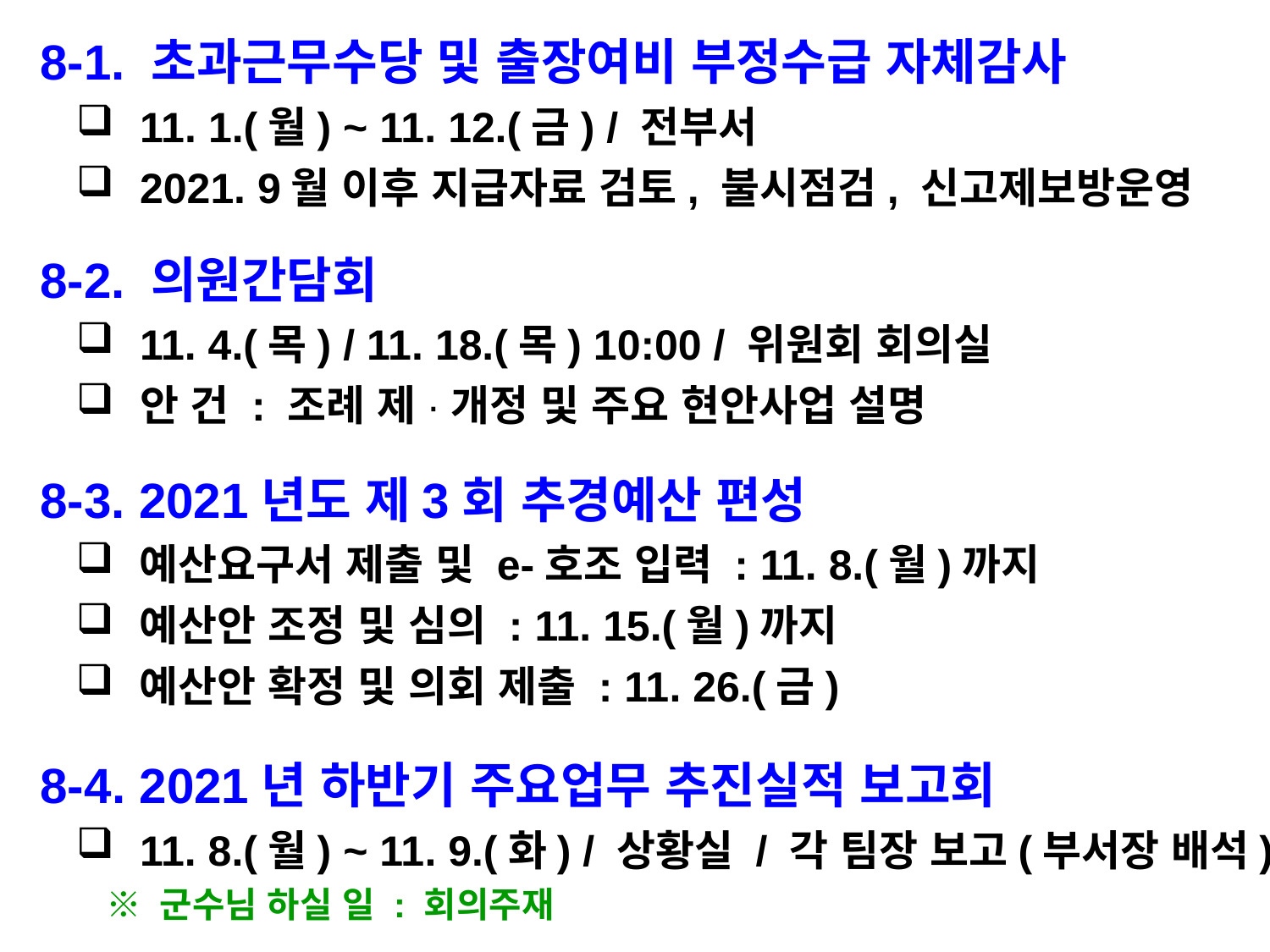

8-1. 초과근무수당 및 출장여비 부정수급 자체감사
11. 1.(월) ~ 11. 12.(금) / 전부서
2021. 9월 이후 지급자료 검토, 불시점검, 신고제보방운영

  8-2. 의원간담회
11. 4.(목) / 11. 18.(목) 10:00 / 위원회 회의실
안 건 : 조례 제·개정 및 주요 현안사업 설명
  8-3. 2021년도 제3회 추경예산 편성
예산요구서 제출 및 e-호조 입력 : 11. 8.(월)까지
예산안 조정 및 심의 : 11. 15.(월)까지
예산안 확정 및 의회 제출 : 11. 26.(금)
  8-4. 2021년 하반기 주요업무 추진실적 보고회
11. 8.(월) ~ 11. 9.(화) / 상황실 / 각 팀장 보고(부서장 배석)
   ※ 군수님 하실 일 : 회의주재